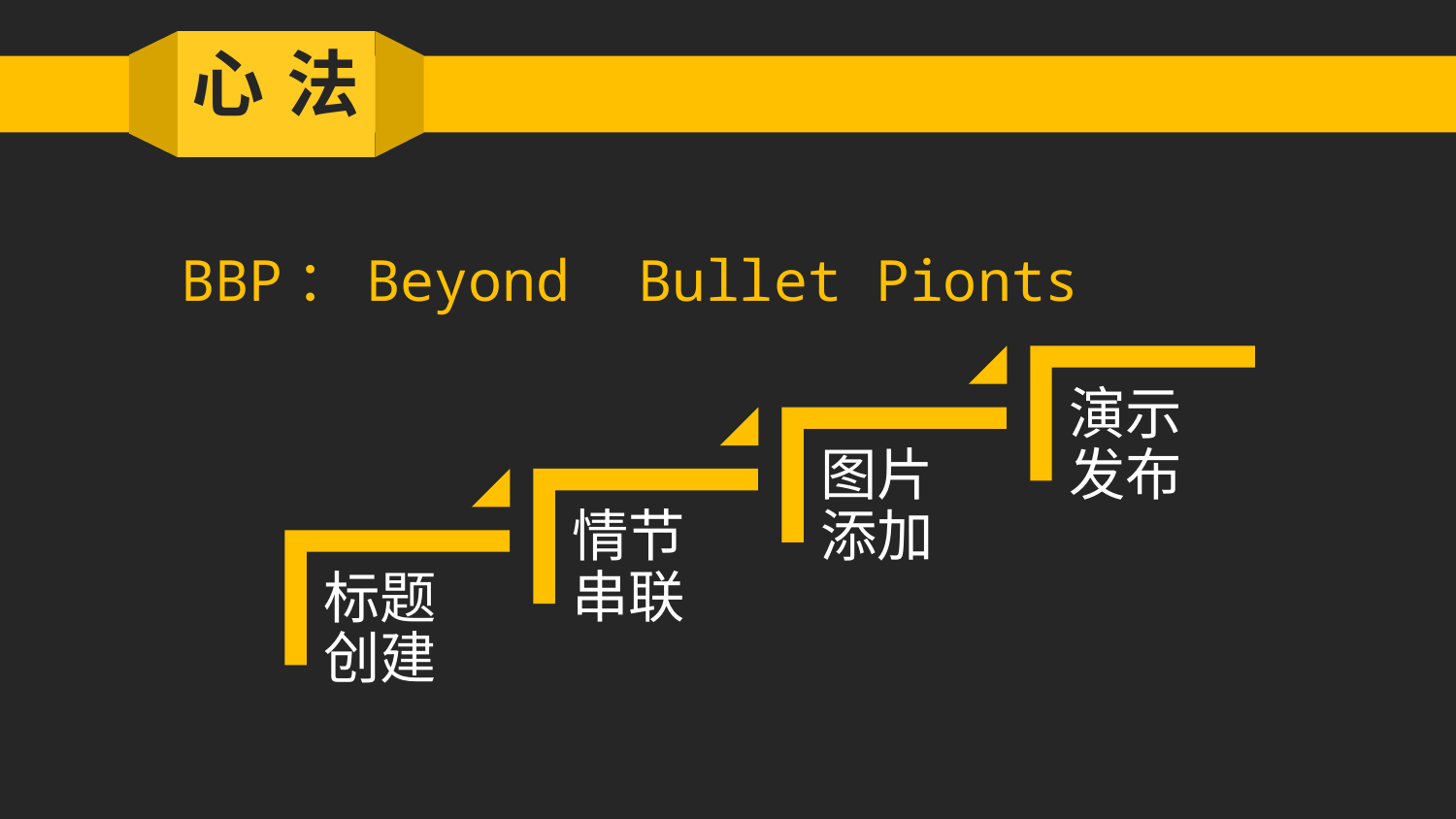

心  法

标题创建

情节串联

图片添加

演示发布
BBP：Beyond  Bullet Pionts